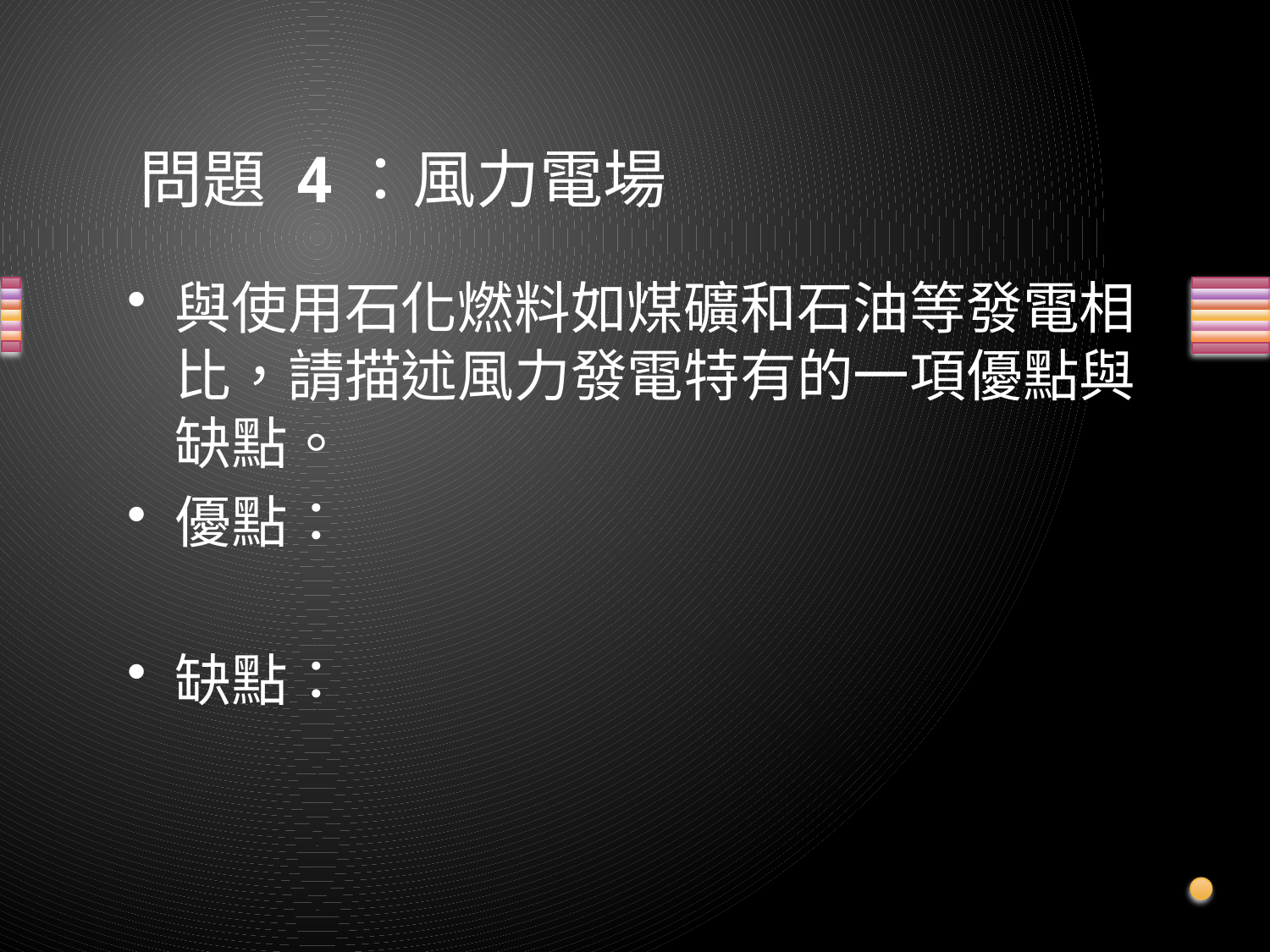

# 問題 4：風力電場
與使用石化燃料如煤礦和石油等發電相比，請描述風力發電特有的一項優點與缺點。
優點：

缺點：